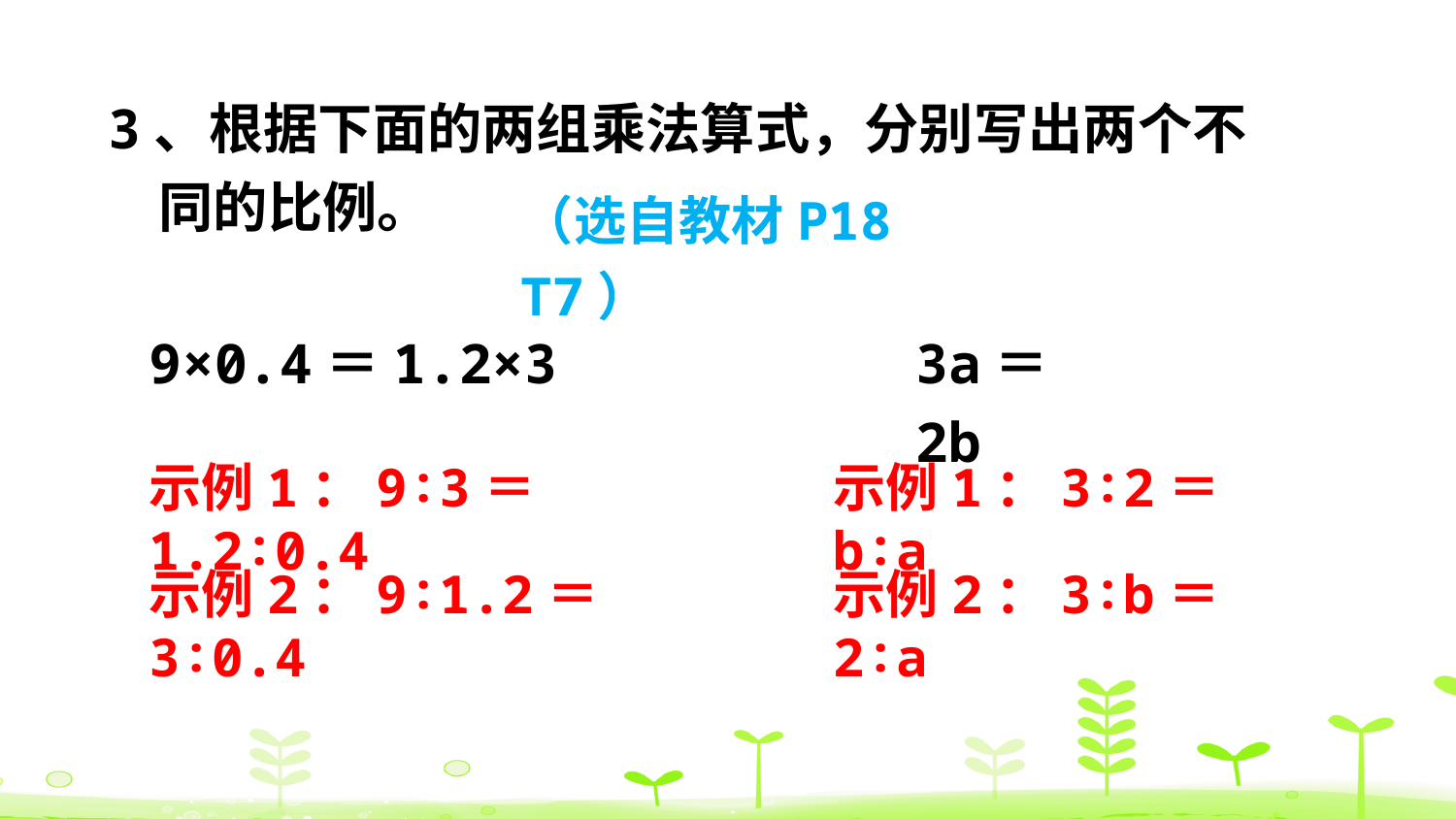

3、根据下面的两组乘法算式，分别写出两个不
   同的比例。
（选自教材P18 T7）
9×0.4＝1.2×3
3a＝2b
示例1：9∶3＝1.2∶0.4
示例1：3∶2＝b∶a
示例2：9∶1.2＝3∶0.4
示例2：3∶b＝2∶a